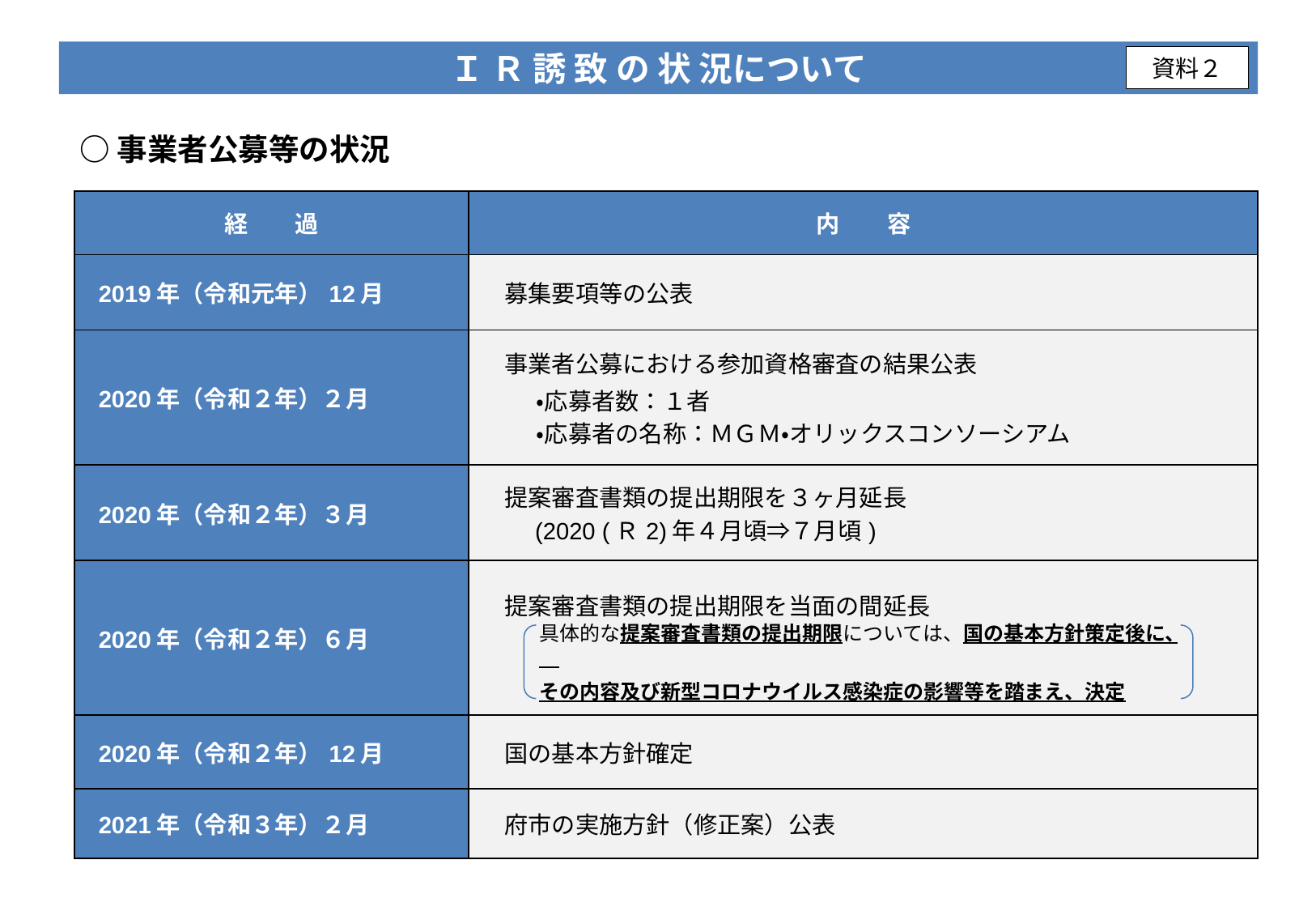

Ｉ Ｒ 誘 致 の 状 況について
資料２
○事業者公募等の状況

| 経　　過 | 内　　容 |
| --- | --- |
| 2019年（令和元年）12月 | 募集要項等の公表 |
| 2020年（令和２年）２月 | 事業者公募における参加資格審査の結果公表 　　・応募者数：１者 　　・応募者の名称：ＭＧＭ・オリックスコンソーシアム |
| 2020年（令和２年）３月 | 提案審査書類の提出期限を３ヶ月延長 　(2020 (Ｒ2)年４月頃⇒７月頃) |
| 2020年（令和２年）６月 | 提案審査書類の提出期限を当面の間延長 |
| 2020年（令和２年）12月 | 国の基本方針確定 |
| 2021年（令和３年）２月 | 府市の実施方針（修正案）公表 |
具体的な提案審査書類の提出期限については、国の基本方針策定後に、
その内容及び新型コロナウイルス感染症の影響等を踏まえ、決定